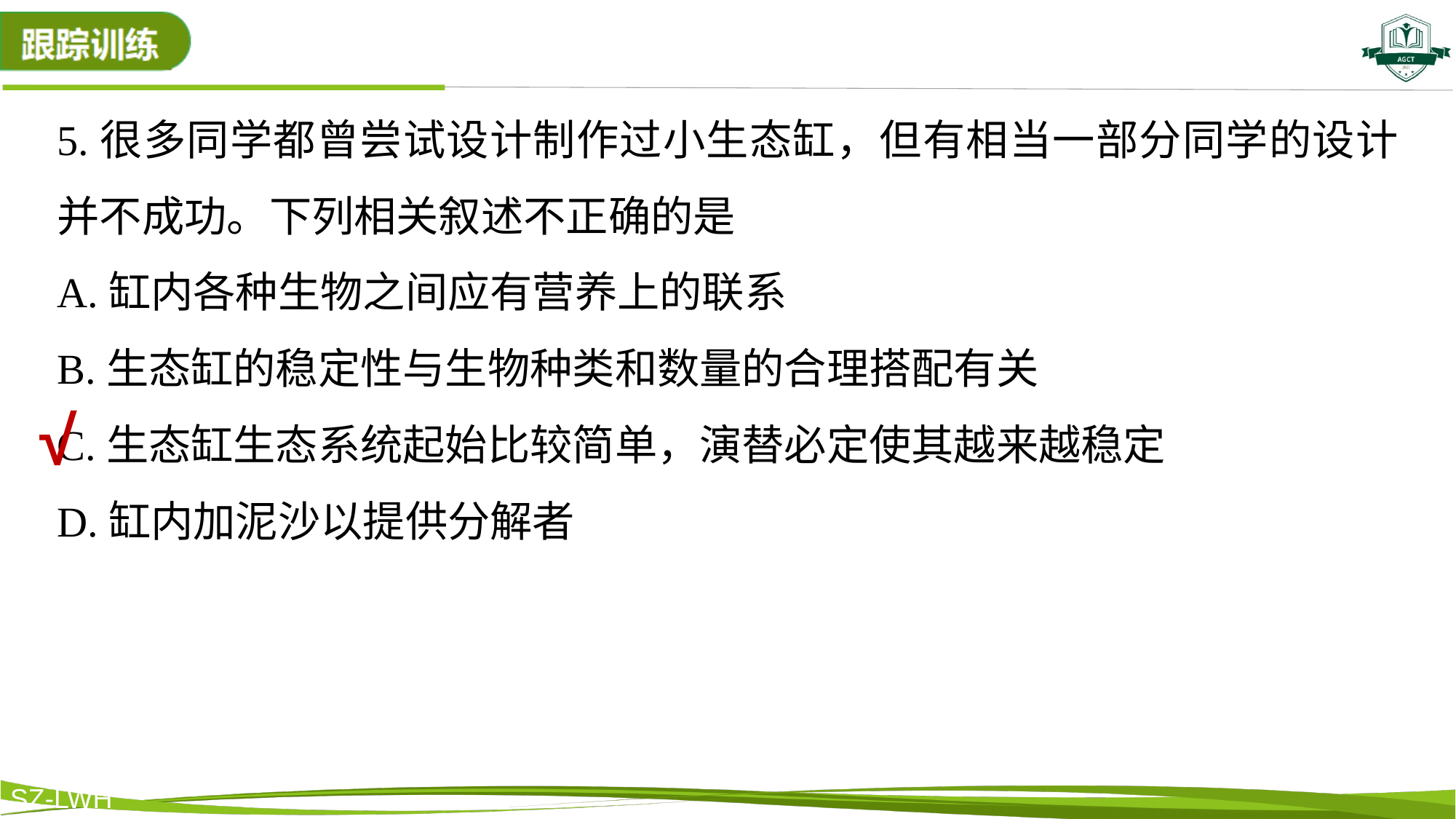

5.很多同学都曾尝试设计制作过小生态缸，但有相当一部分同学的设计并不成功。下列相关叙述不正确的是
A.缸内各种生物之间应有营养上的联系
B.生态缸的稳定性与生物种类和数量的合理搭配有关
C.生态缸生态系统起始比较简单，演替必定使其越来越稳定
D.缸内加泥沙以提供分解者
√